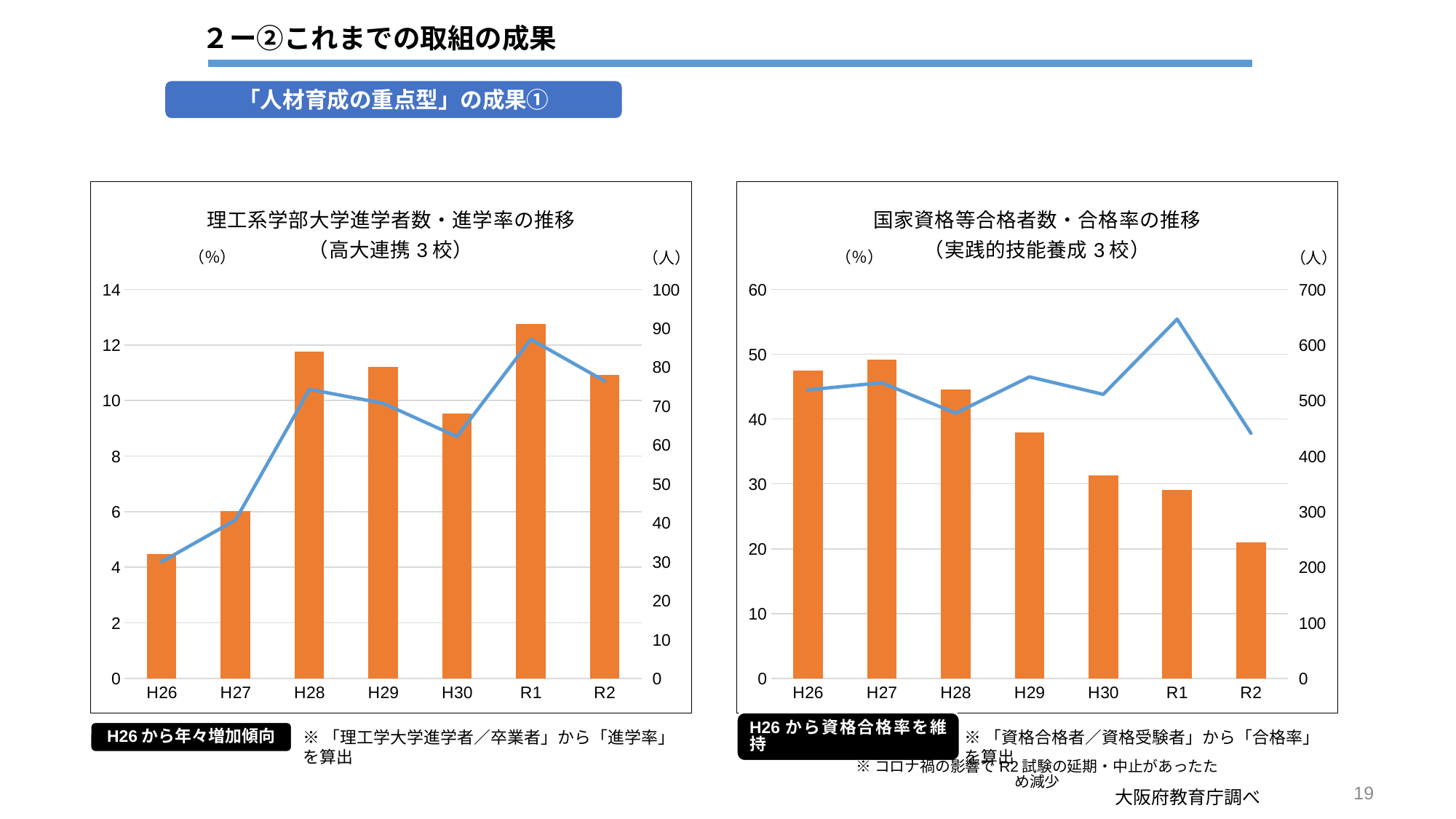

２ー②これまでの取組の成果
「人材育成の重点型」の成果①

### Chart: 理工系学部大学進学者数・進学率の推移
（高大連携3校）

| Category | 進学者(人) | 進学率(%) |
|---|---|---|
| H26 | 32.0 | 4.2 |
| H27 | 43.0 | 5.7 |
| H28 | 84.0 | 10.4 |
| H29 | 80.0 | 9.9 |
| H30 | 68.0 | 8.7 |
| R1 | 91.0 | 12.2 |
| R2 | 78.0 | 10.7 |

### Chart: 国家資格等合格者数・合格率の推移
（実践的技能養成3校）

| Category | 合格者(人) | 合格率(%) |
|---|---|---|
| H26 | 554.0 | 44.5 |
| H27 | 574.0 | 45.6 |
| H28 | 520.0 | 40.9 |
| H29 | 443.0 | 46.5 |
| H30 | 365.0 | 43.8 |
| R1 | 339.0 | 55.4 |
| R2 | 245.0 | 37.8 |
（％）
（％）
（人）
（人）
H26から資格合格率を維持
※「理工学大学進学者／卒業者」から「進学率」を算出
※「資格合格者／資格受験者」から「合格率」を算出
H26から年々増加傾向
※コロナ禍の影響でR2試験の延期・中止があったため減少
19
大阪府教育庁調べ